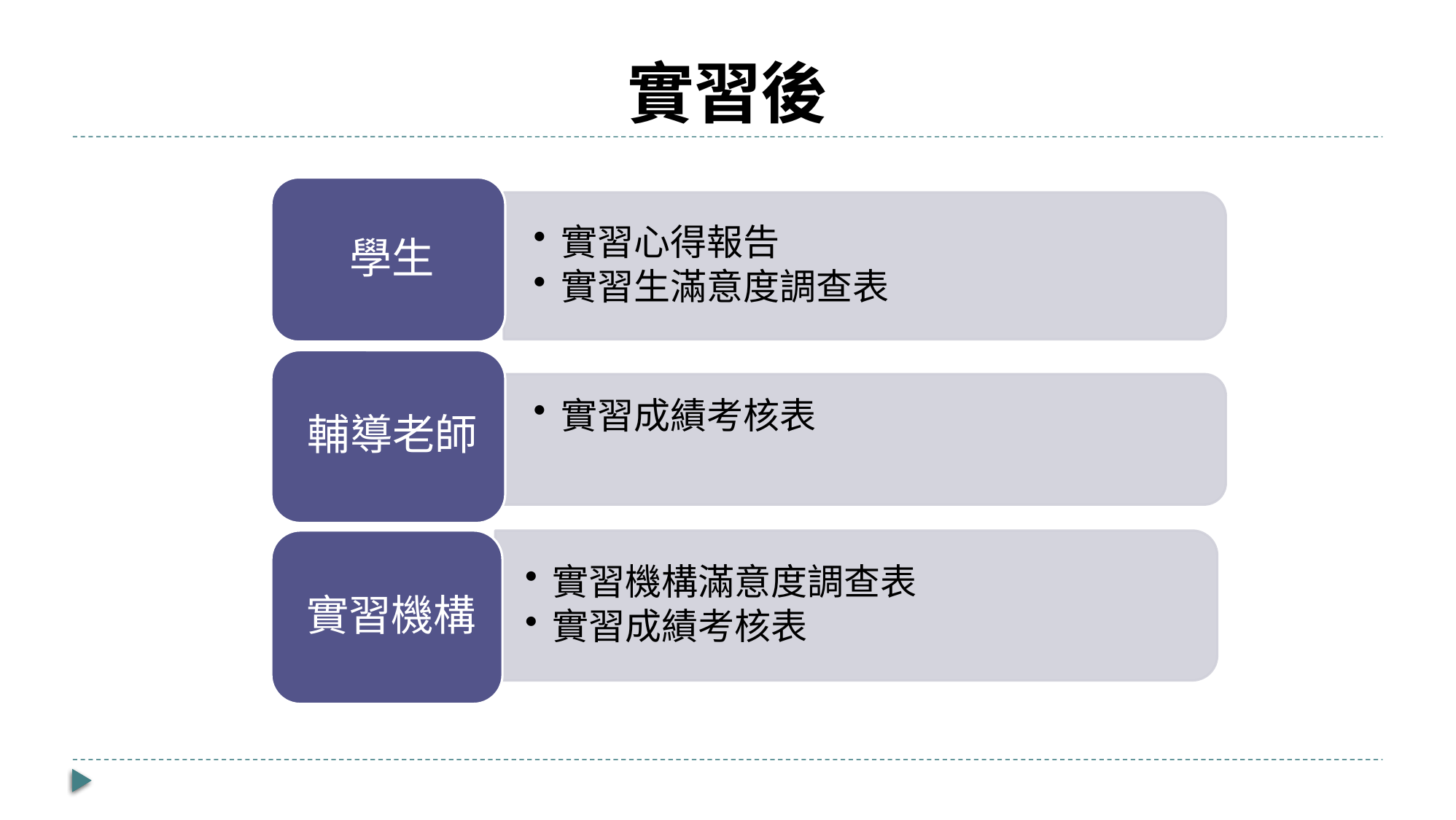

# 實習後
實習心得報告
實習生滿意度調查表
學生
實習成績考核表

輔導老師
實習機構滿意度調查表
實習成績考核表
實習機構